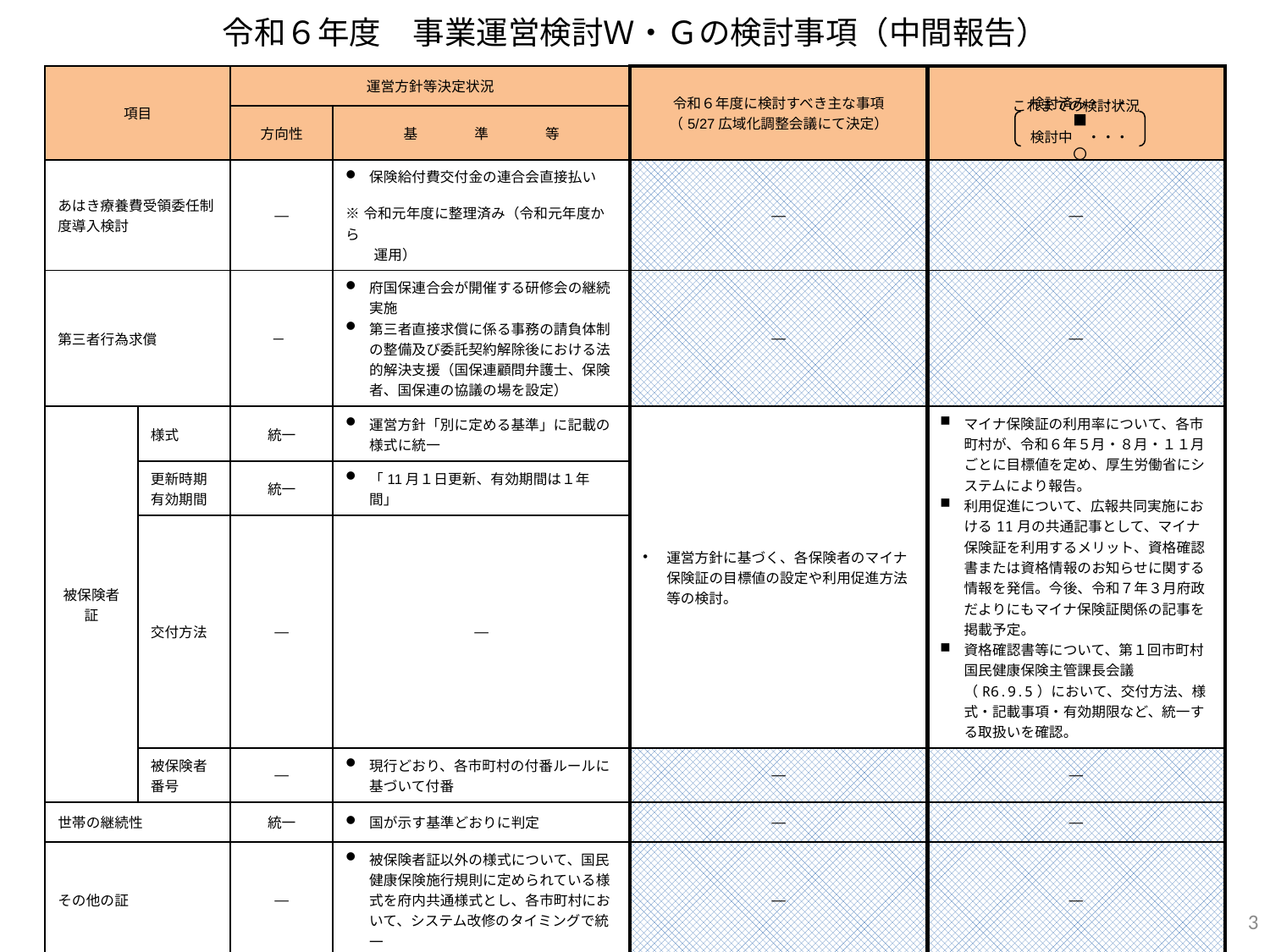

# 令和６年度　事業運営検討Ｗ・Ｇの検討事項（中間報告）
| 項目 |  | 運営方針等決定状況 |  | 令和６年度に検討すべき主な事項 （5/27広域化調整会議にて決定） | これまでの検討状況 |
| --- | --- | --- | --- | --- | --- |
|  |  | 方向性 | 基　　　　準　　　　等 |  |  |
| あはき療養費受領委任制度導入検討 |  | ― | 保険給付費交付金の連合会直接払い ※令和元年度に整理済み（令和元年度から 　　運用） | ― | ― |
| 第三者行為求償 |  | － | 府国保連合会が開催する研修会の継続実施 第三者直接求償に係る事務の請負体制の整備及び委託契約解除後における法的解決支援（国保連顧問弁護士、保険者、国保連の協議の場を設定） | ― | ― |
| 被保険者証 | 様式 | 統一 | 運営方針「別に定める基準」に記載の様式に統一 | 運営方針に基づく、各保険者のマイナ保険証の目標値の設定や利用促進方法等の検討。 | マイナ保険証の利用率について、各市町村が、令和６年５月・８月・１１月ごとに目標値を定め、厚生労働省にシステムにより報告。 利用促進について、広報共同実施における11月の共通記事として、マイナ保険証を利用するメリット、資格確認書または資格情報のお知らせに関する情報を発信。今後、令和７年３月府政だよりにもマイナ保険証関係の記事を掲載予定。 資格確認書等について、第１回市町村国民健康保険主管課長会議（R6.9.5）において、交付方法、様式・記載事項・有効期限など、統一する取扱いを確認。 |
|  | 更新時期 有効期間 | 統一 | 「11月１日更新、有効期間は１年間」 |  |  |
|  | 交付方法 | ― | ― | ― | ― |
|  | 被保険者番号 | ― | 現行どおり、各市町村の付番ルールに基づいて付番 | ― | ― |
| 世帯の継続性 |  | 統一 | 国が示す基準どおりに判定 | ― | ― |
| その他の証 |  | ― | 被保険者証以外の様式について、国民健康保険施行規則に定められている様式を府内共通様式とし、各市町村において、システム改修のタイミングで統一 | ― | ― |
検討済み・・・■
検討中　・・・〇
3